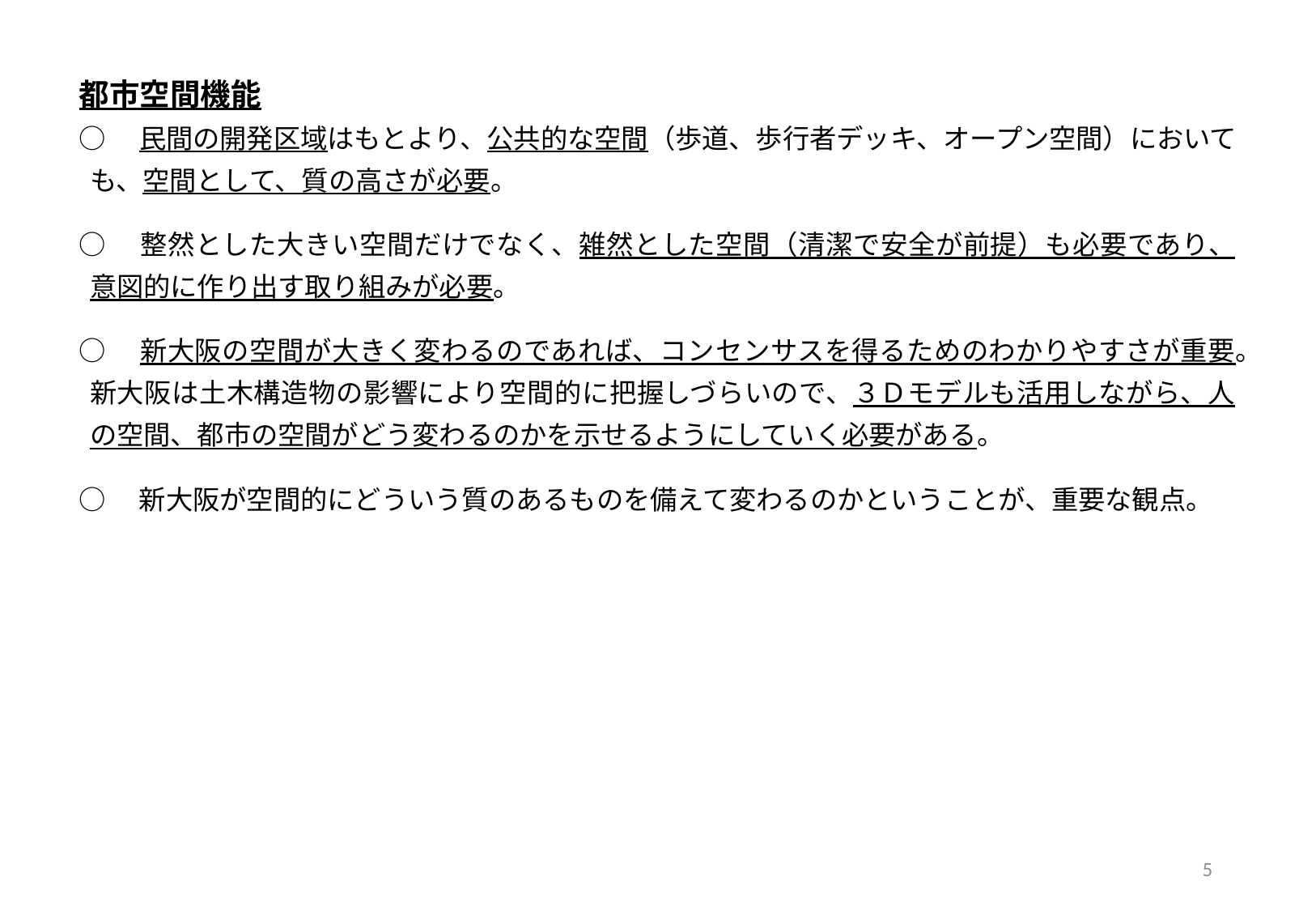

都市空間機能
○　民間の開発区域はもとより、公共的な空間（歩道、歩行者デッキ、オープン空間）においても、空間として、質の高さが必要。

○　整然とした大きい空間だけでなく、雑然とした空間（清潔で安全が前提）も必要であり、意図的に作り出す取り組みが必要。

○　新大阪の空間が大きく変わるのであれば、コンセンサスを得るためのわかりやすさが重要。新大阪は土木構造物の影響により空間的に把握しづらいので、３Ｄモデルも活用しながら、人の空間、都市の空間がどう変わるのかを示せるようにしていく必要がある。

○　新大阪が空間的にどういう質のあるものを備えて変わるのかということが、重要な観点。

5